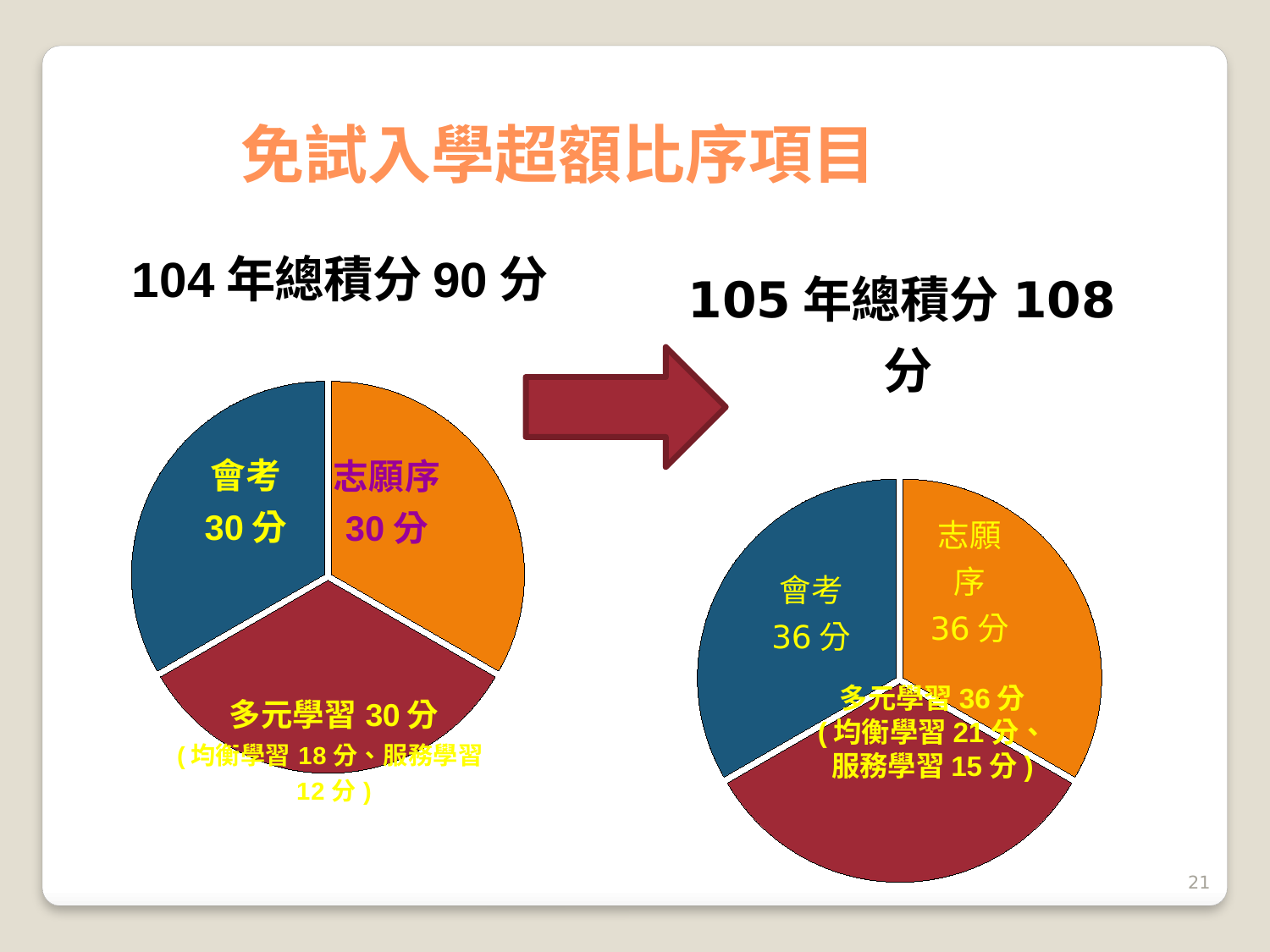

免試入學超額比序項目

### Chart: 104年總積分90分

| Category | 銷售 |
|---|---|
| 第一季 | 0.3000000000000001 |
| 第二季 | 0.3000000000000001 |
| 第三季 | 0.3000000000000001 |

### Chart: 105年總積分108分

| Category | 銷售 |
|---|---|
| 第一季 | 0.3000000000000001 |
| 第二季 | 0.3000000000000001 |
| 第三季 | 0.3000000000000001 |
多元學習36分
(均衡學習21分、服務學習15分)
21